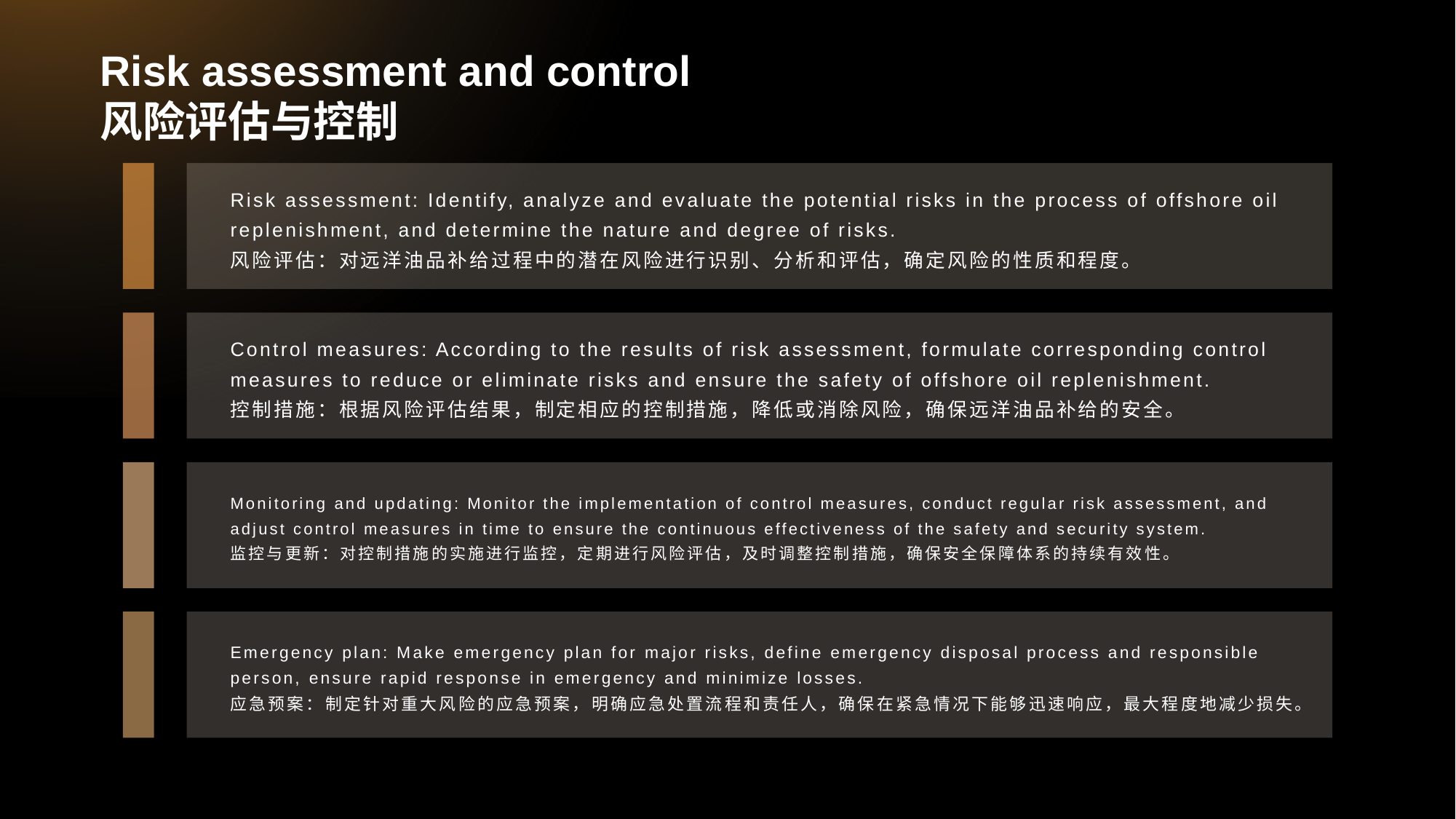

# Risk assessment and control 风险评估与控制

Risk assessment: Identify, analyze and evaluate the potential risks in the process of offshore oil replenishment, and determine the nature and degree of risks.
风险评估：对远洋油品补给过程中的潜在风险进行识别、分析和评估，确定风险的性质和程度。

Control measures: According to the results of risk assessment, formulate corresponding control measures to reduce or eliminate risks and ensure the safety of offshore oil replenishment.
控制措施：根据风险评估结果，制定相应的控制措施，降低或消除风险，确保远洋油品补给的安全。

Monitoring and updating: Monitor the implementation of control measures, conduct regular risk assessment, and adjust control measures in time to ensure the continuous effectiveness of the safety and security system.
监控与更新：对控制措施的实施进行监控，定期进行风险评估，及时调整控制措施，确保安全保障体系的持续有效性。

Emergency plan: Make emergency plan for major risks, define emergency disposal process and responsible person, ensure rapid response in emergency and minimize losses.
应急预案：制定针对重大风险的应急预案，明确应急处置流程和责任人，确保在紧急情况下能够迅速响应，最大程度地减少损失。